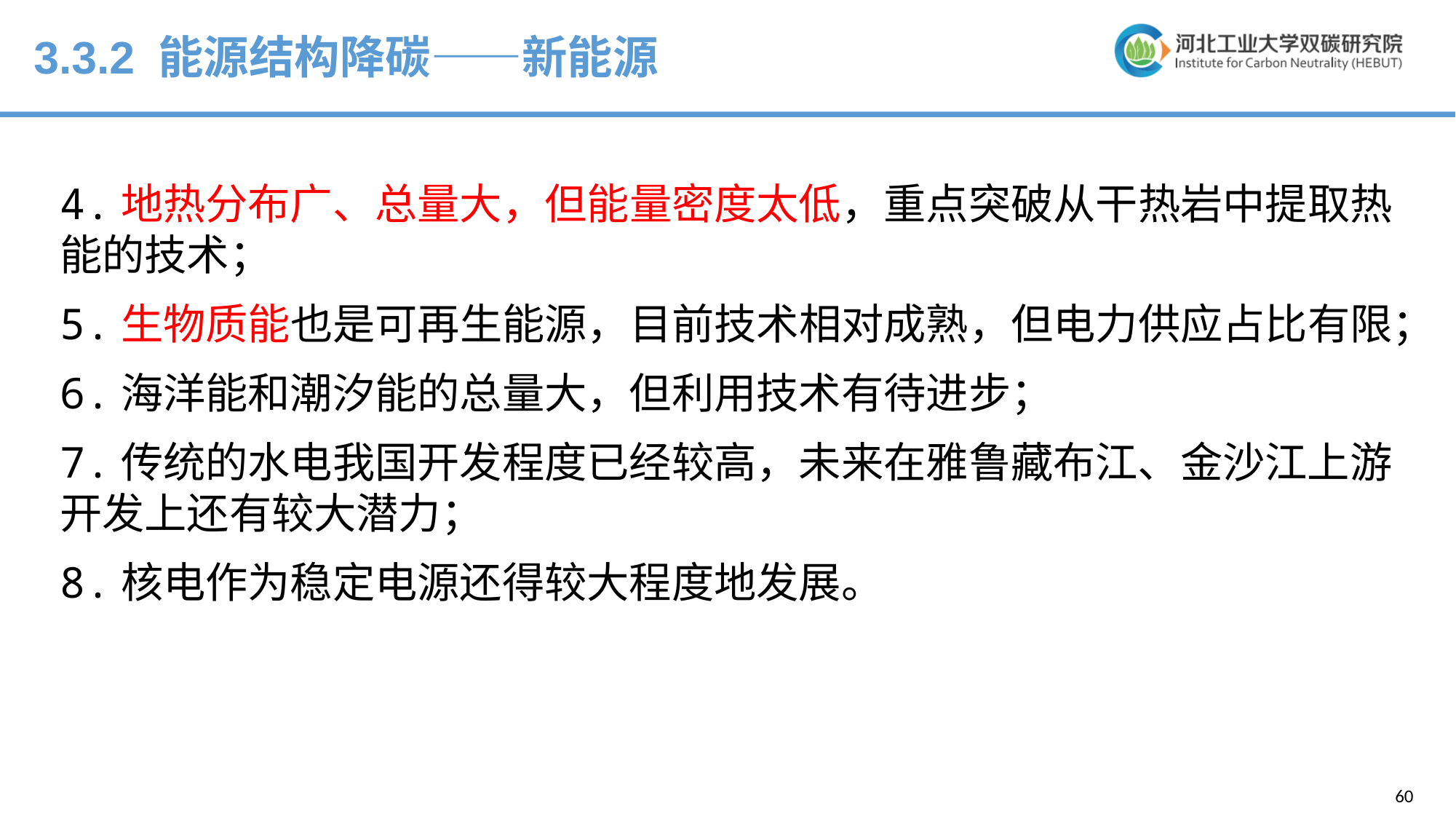

3.3.2 能源结构降碳——新能源

4.地热分布广、总量大，但能量密度太低，重点突破从干热岩中提取热能的技术；
5.生物质能也是可再生能源，目前技术相对成熟，但电力供应占比有限；
6.海洋能和潮汐能的总量大，但利用技术有待进步；
7.传统的水电我国开发程度已经较高，未来在雅鲁藏布江、金沙江上游开发上还有较大潜力；
8.核电作为稳定电源还得较大程度地发展。
60